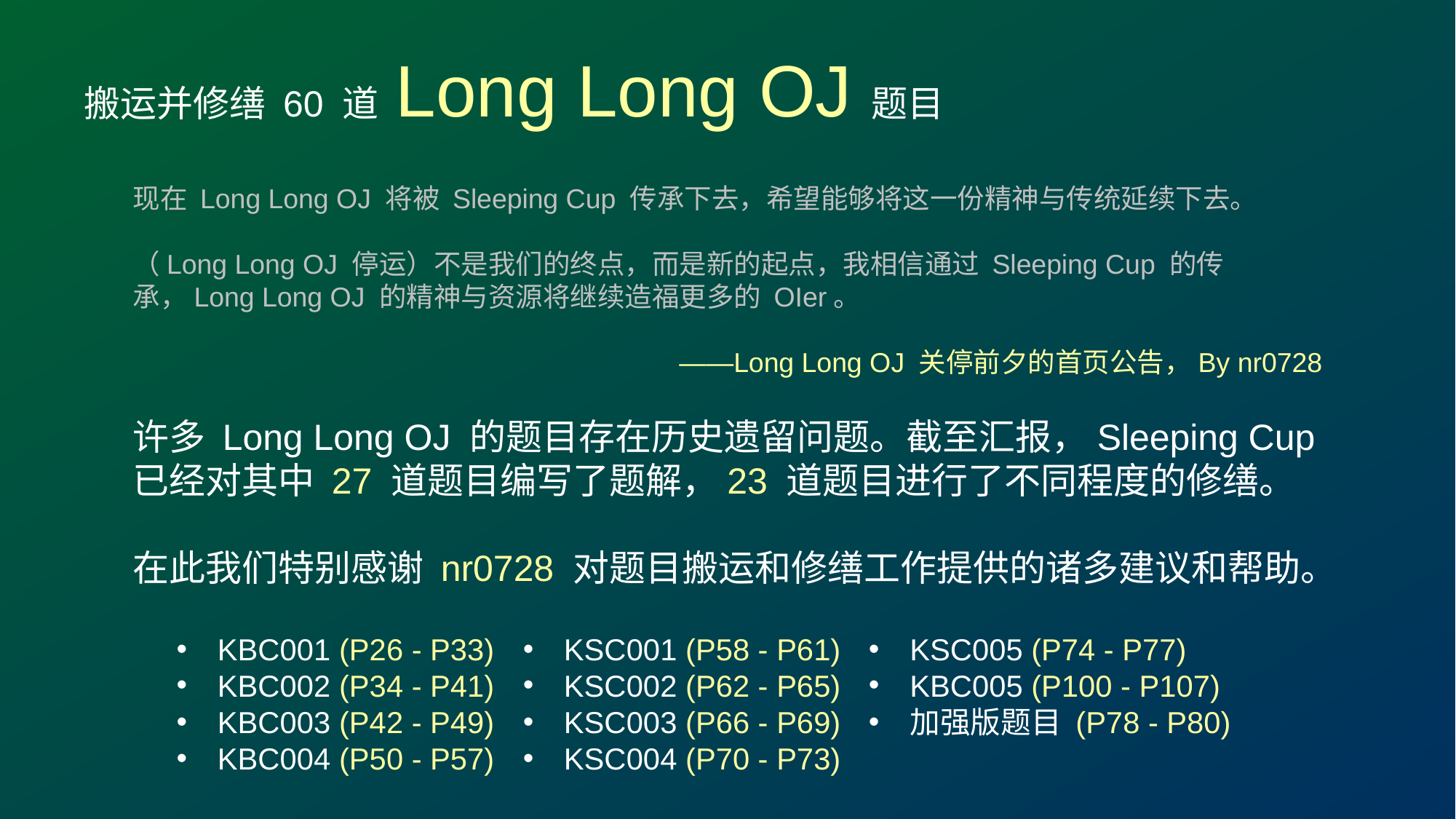

搬运并修缮 60 道 Long Long OJ 题目
现在 Long Long OJ 将被 Sleeping Cup 传承下去，希望能够将这一份精神与传统延续下去。

（Long Long OJ 停运）不是我们的终点，而是新的起点，我相信通过 Sleeping Cup 的传承，Long Long OJ 的精神与资源将继续造福更多的 OIer。

——Long Long OJ 关停前夕的首页公告，By nr0728

许多 Long Long OJ 的题目存在历史遗留问题。截至汇报，Sleeping Cup 已经对其中 27 道题目编写了题解，23 道题目进行了不同程度的修缮。

在此我们特别感谢 nr0728 对题目搬运和修缮工作提供的诸多建议和帮助。
KSC005 (P74 - P77)
KBC005 (P100 - P107)
加强版题目 (P78 - P80)
KBC001 (P26 - P33)
KBC002 (P34 - P41)
KBC003 (P42 - P49)
KBC004 (P50 - P57)
KSC001 (P58 - P61)
KSC002 (P62 - P65)
KSC003 (P66 - P69)
KSC004 (P70 - P73)